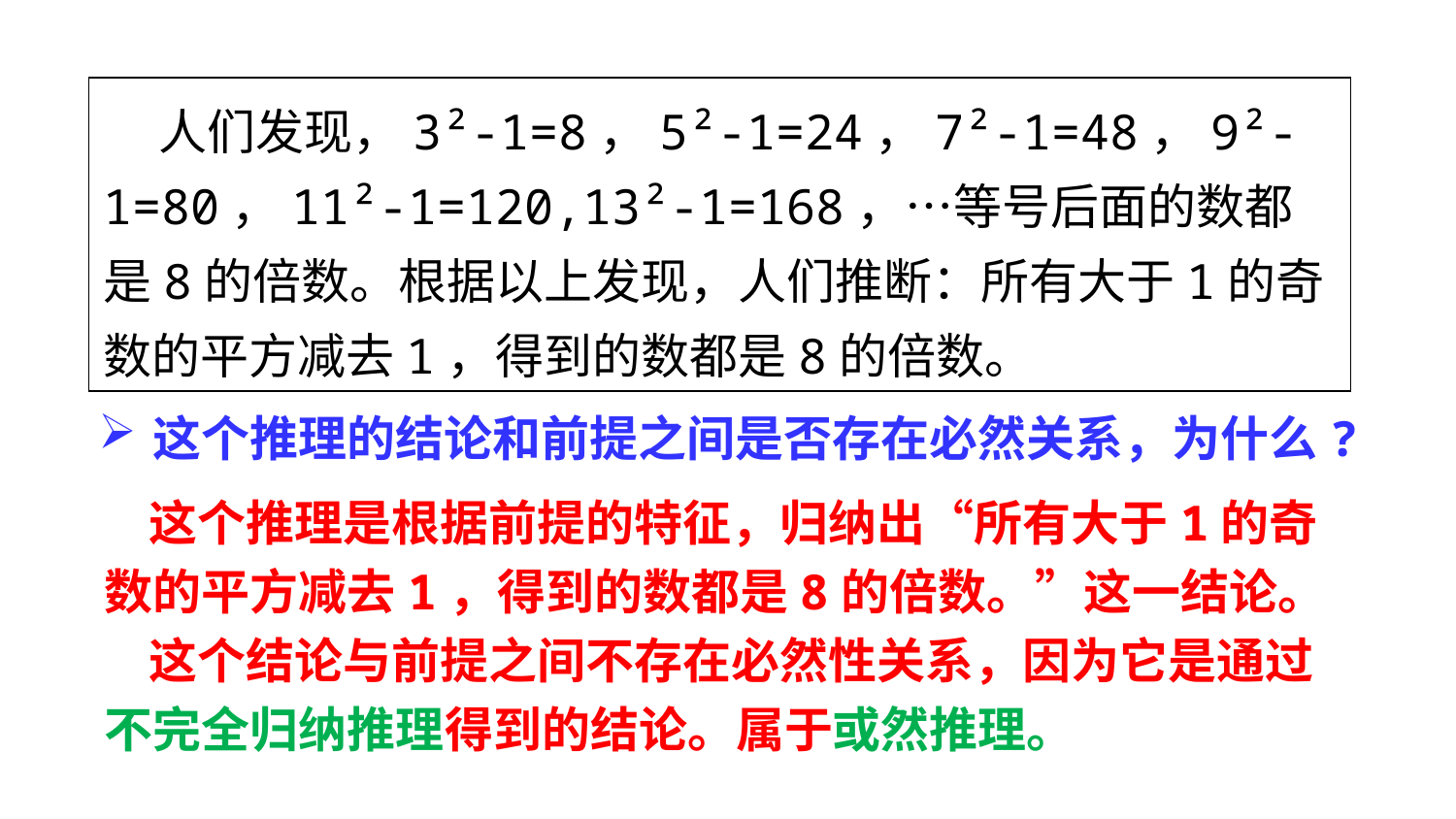

人们发现，3²-1=8，5²-1=24，7²-1=48，9²-1=80，11²-1=120,13²-1=168，…等号后面的数都是8的倍数。根据以上发现，人们推断：所有大于1的奇数的平方减去1，得到的数都是8的倍数。
这个推理的结论和前提之间是否存在必然关系，为什么?
   这个推理是根据前提的特征，归纳出“所有大于1的奇数的平方减去1，得到的数都是8的倍数。”这一结论。
   这个结论与前提之间不存在必然性关系，因为它是通过不完全归纳推理得到的结论。属于或然推理。